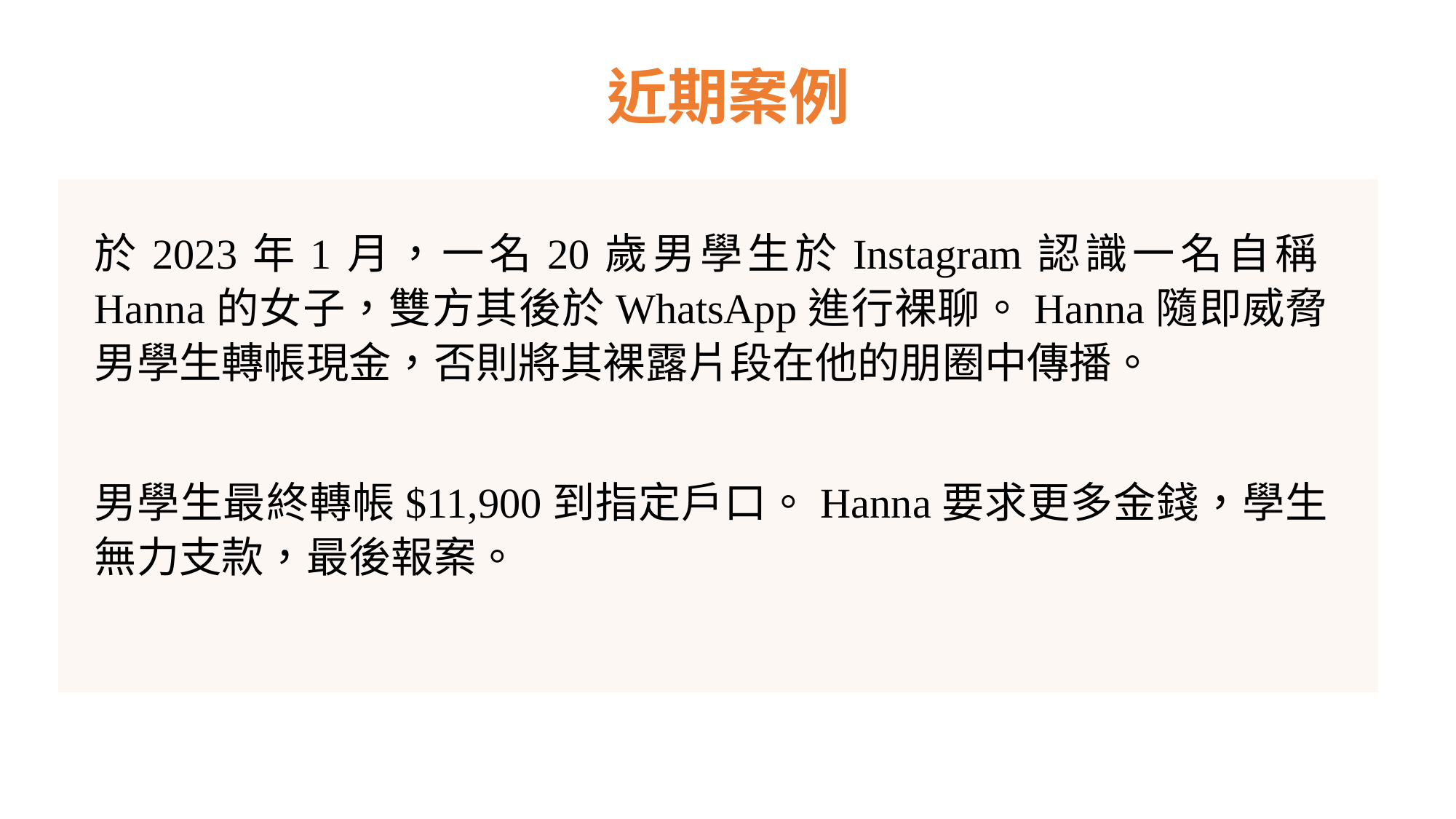

# 近期案例

於2023年1月，一名20歲男學生於Instagram認識一名自稱Hanna的女子，雙方其後於WhatsApp進行裸聊。Hanna隨即威脅男學生轉帳現金，否則將其裸露片段在他的朋圈中傳播。

男學生最終轉帳$11,900到指定戶口。Hanna要求更多金錢，學生無力支款，最後報案。